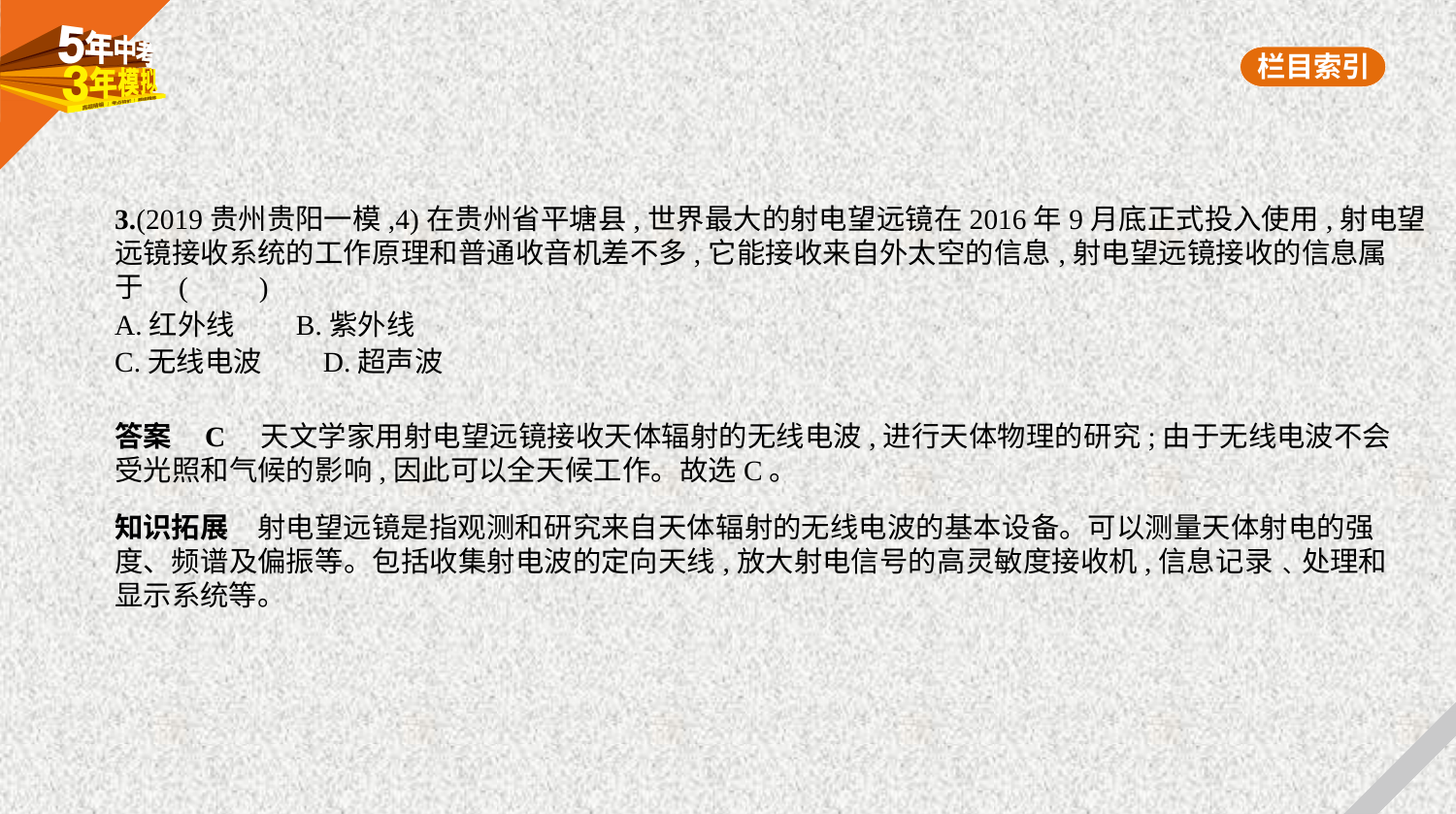

3.(2019贵州贵阳一模,4)在贵州省平塘县,世界最大的射电望远镜在2016年9月底正式投入使用,射电望
远镜接收系统的工作原理和普通收音机差不多,它能接收来自外太空的信息,射电望远镜接收的信息属
于 (　　)
A.红外线　    B.紫外线
C.无线电波　    D.超声波
答案    C　天文学家用射电望远镜接收天体辐射的无线电波,进行天体物理的研究;由于无线电波不会
受光照和气候的影响,因此可以全天候工作。故选C。
知识拓展　射电望远镜是指观测和研究来自天体辐射的无线电波的基本设备。可以测量天体射电的强
度、频谱及偏振等。包括收集射电波的定向天线,放大射电信号的高灵敏度接收机,信息记录﹑处理和
显示系统等。